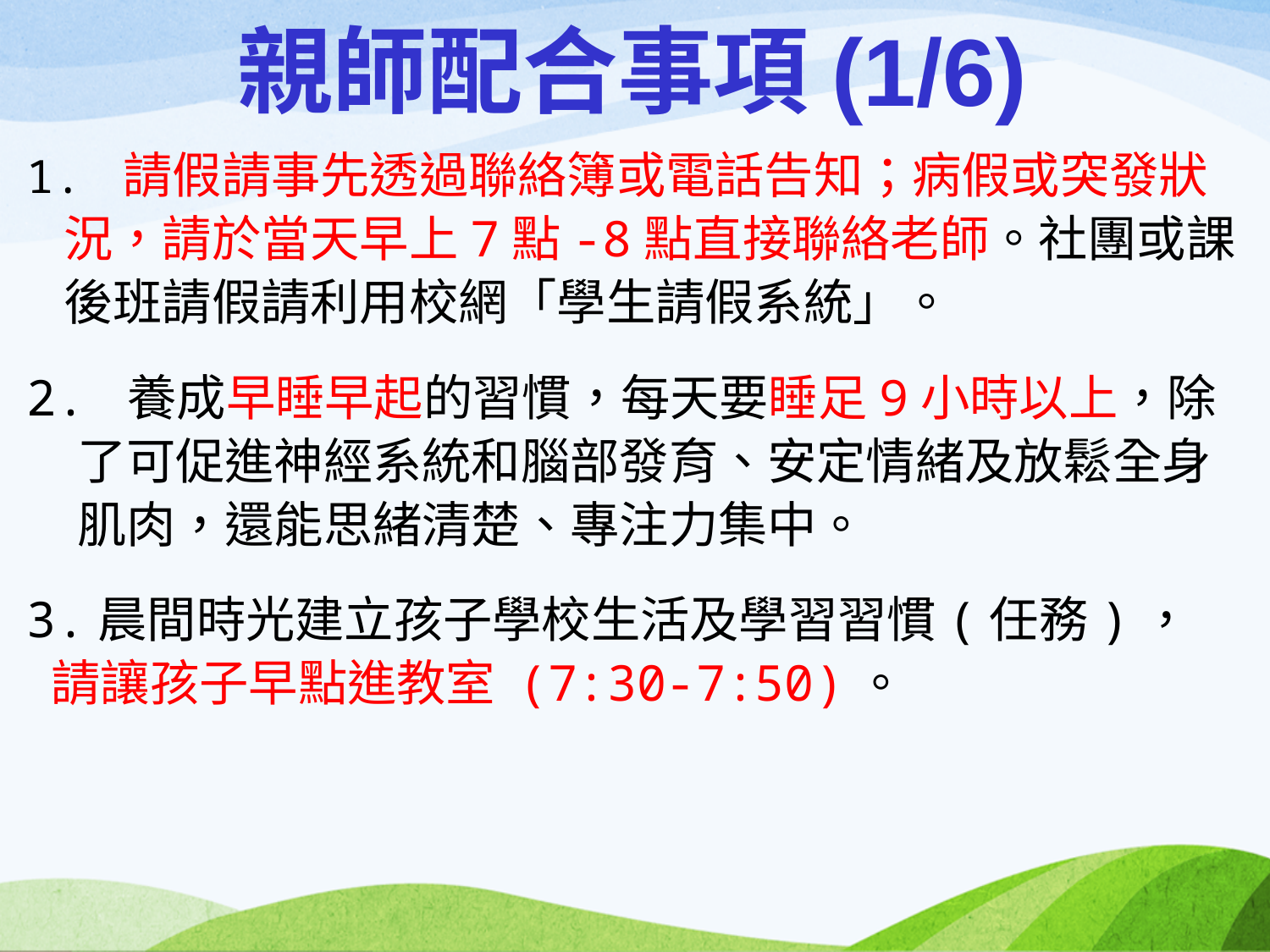

# 親師配合事項(1/6)
1. 請假請事先透過聯絡簿或電話告知；病假或突發狀況，請於當天早上7點-8點直接聯絡老師。社團或課後班請假請利用校網「學生請假系統」。
2. 養成早睡早起的習慣，每天要睡足9小時以上，除了可促進神經系統和腦部發育、安定情緒及放鬆全身肌肉，還能思緒清楚、專注力集中。
3.晨間時光建立孩子學校生活及學習習慣(任務)，請讓孩子早點進教室 (7:30-7:50)。